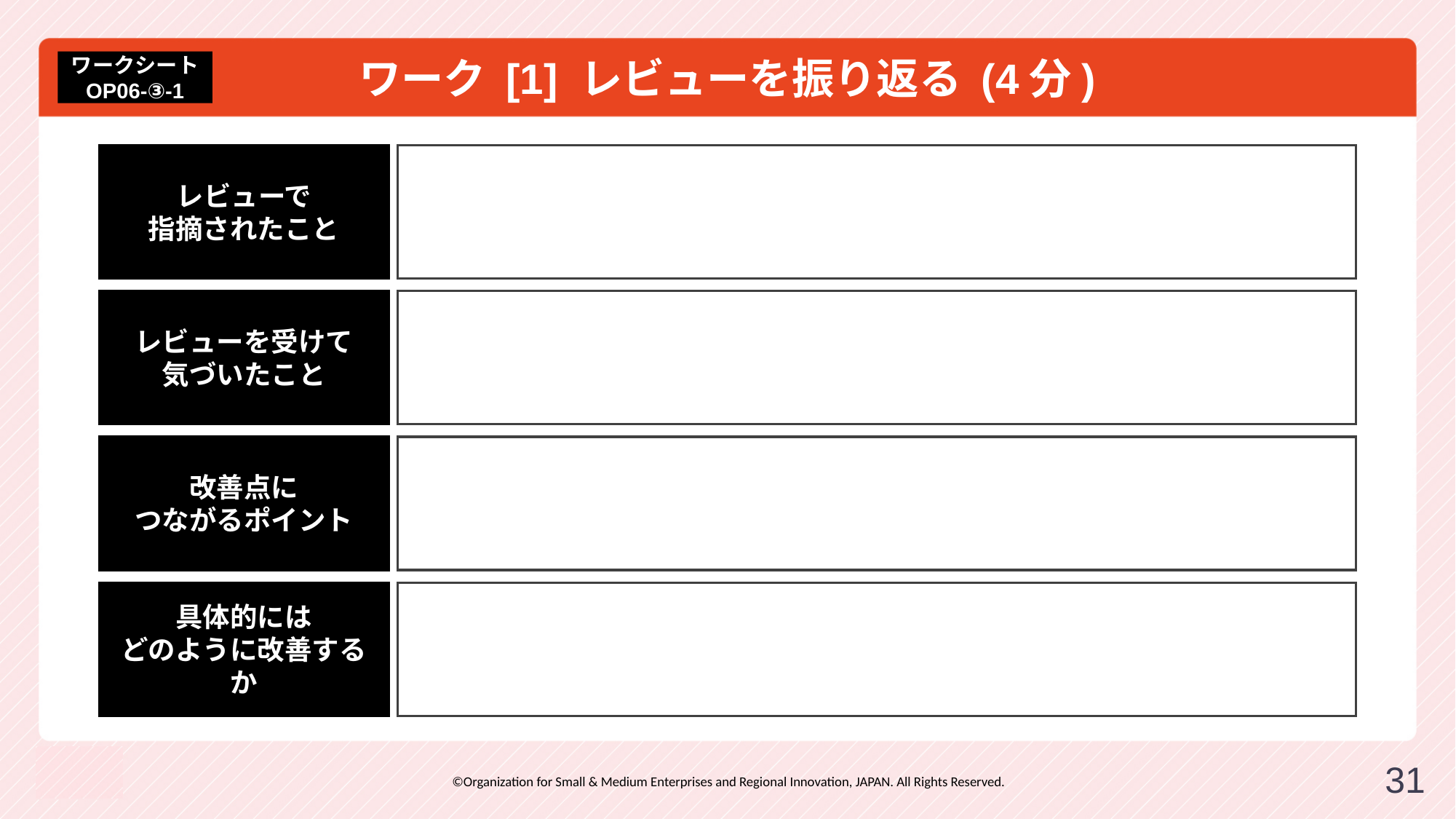

# ワーク [1] レビューを振り返る (4分)
ワークシート
OP06-③-1
レビューで
指摘されたこと

レビューを受けて
気づいたこと

改善点に
つながるポイント

具体的には
どのように改善するか